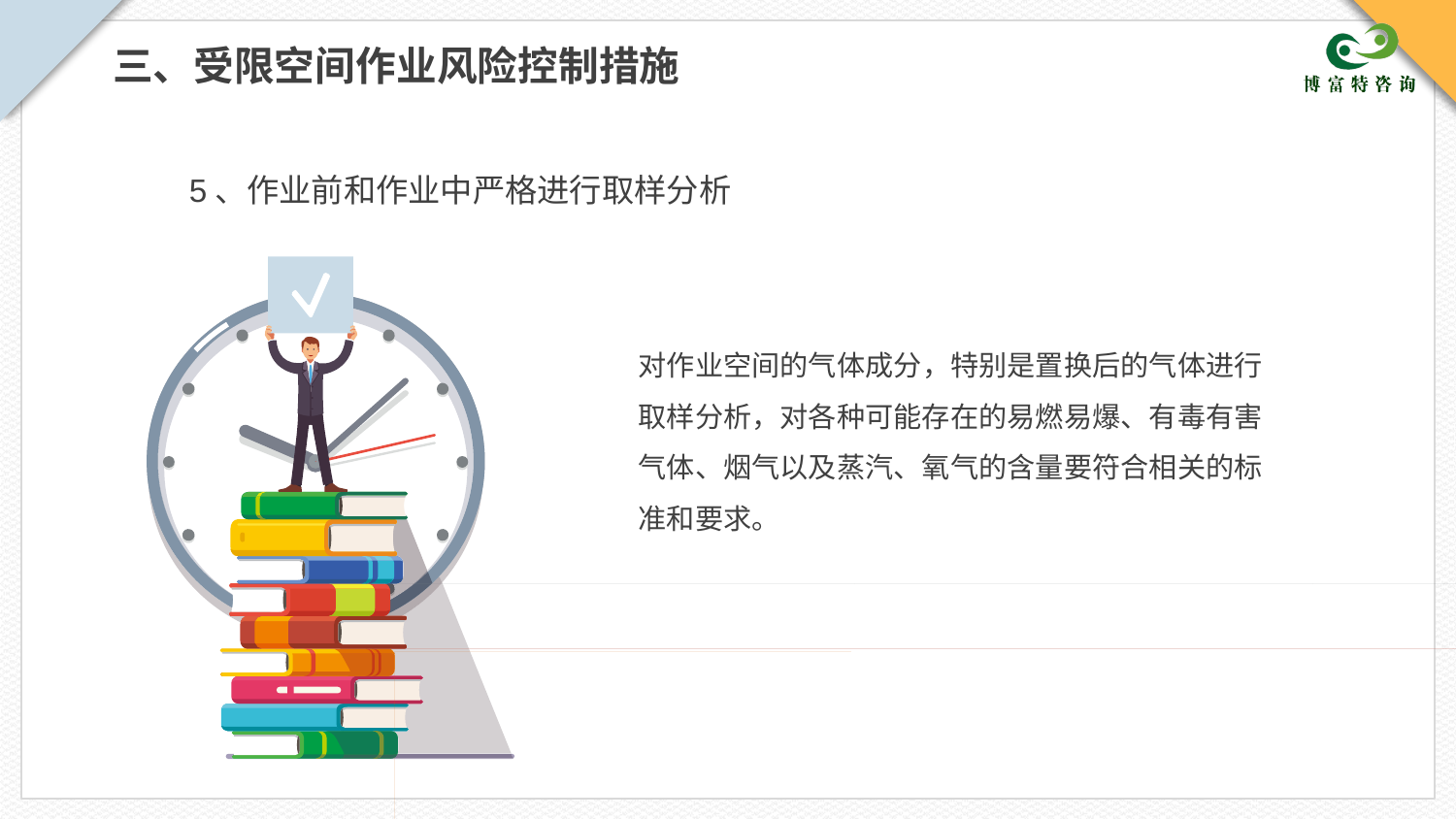

三、受限空间作业风险控制措施
5、作业前和作业中严格进行取样分析

对作业空间的气体成分，特别是置换后的气体进行取样分析，对各种可能存在的易燃易爆、有毒有害气体、烟气以及蒸汽、氧气的含量要符合相关的标准和要求。